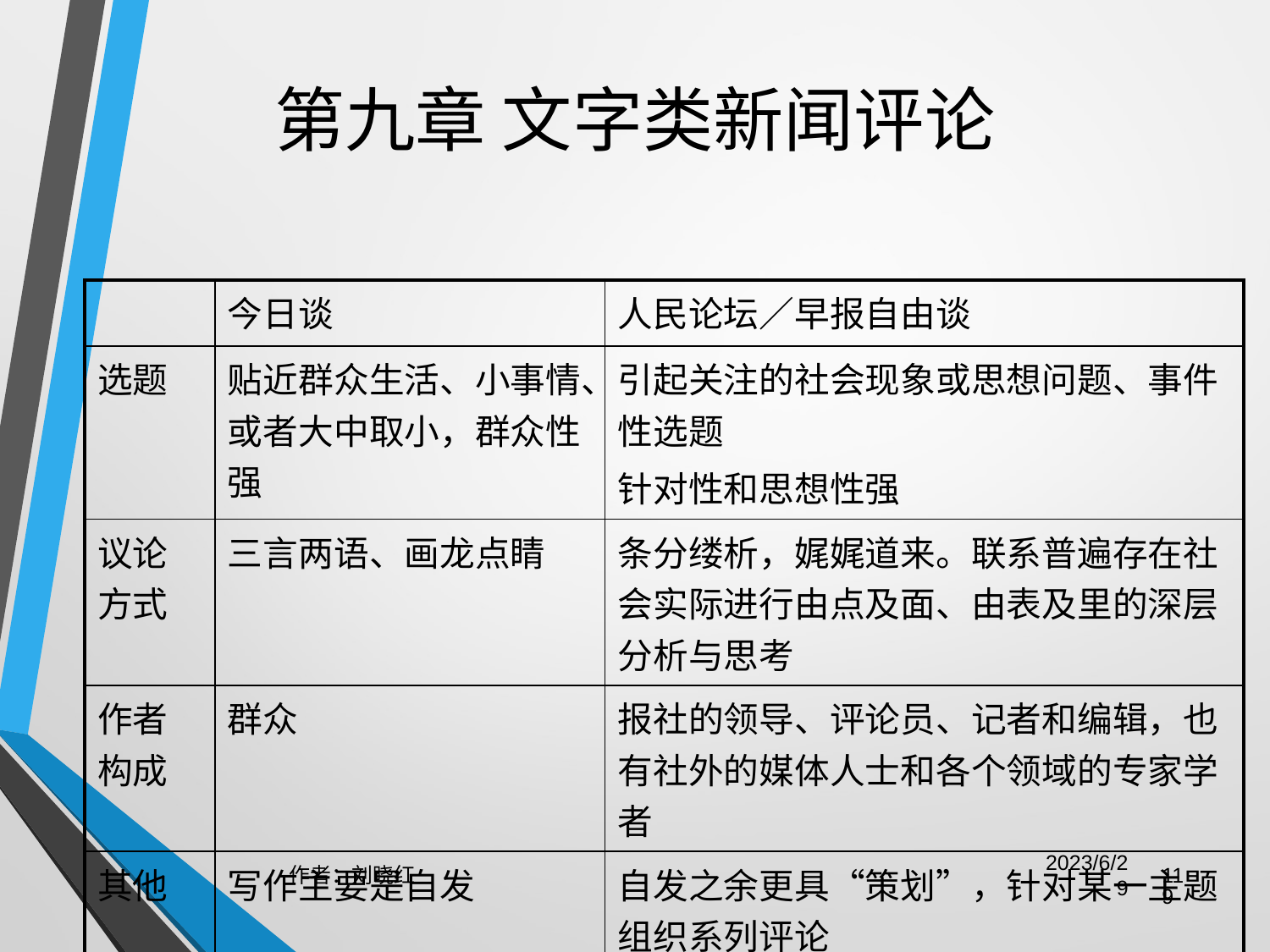

# 第九章 文字类新闻评论
|  | 今日谈 | 人民论坛／早报自由谈 |
| --- | --- | --- |
| 选题 | 贴近群众生活、小事情、或者大中取小，群众性强 | 引起关注的社会现象或思想问题、事件性选题 针对性和思想性强 |
| 议论方式 | 三言两语、画龙点睛 | 条分缕析，娓娓道来。联系普遍存在社会实际进行由点及面、由表及里的深层分析与思考 |
| 作者构成 | 群众 | 报社的领导、评论员、记者和编辑，也有社外的媒体人士和各个领域的专家学者 |
| 其他 | 写作主要是自发 | 自发之余更具“策划”，针对某一主题组织系列评论 |
作者：刘晓红
2023/6/29
119